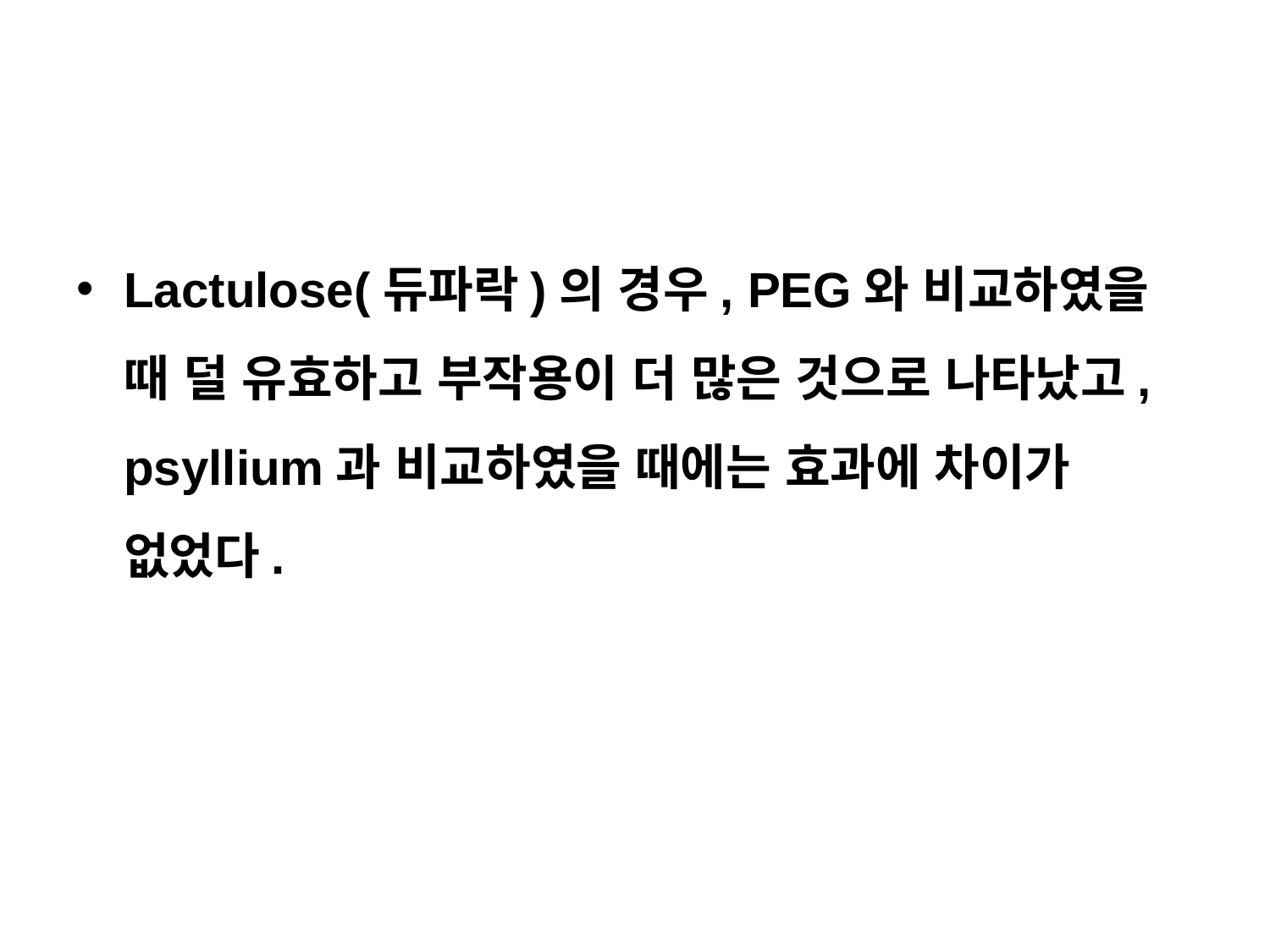

#
Lactulose(듀파락)의 경우, PEG와 비교하였을 때 덜 유효하고 부작용이 더 많은 것으로 나타났고, psyllium과 비교하였을 때에는 효과에 차이가 없었다.